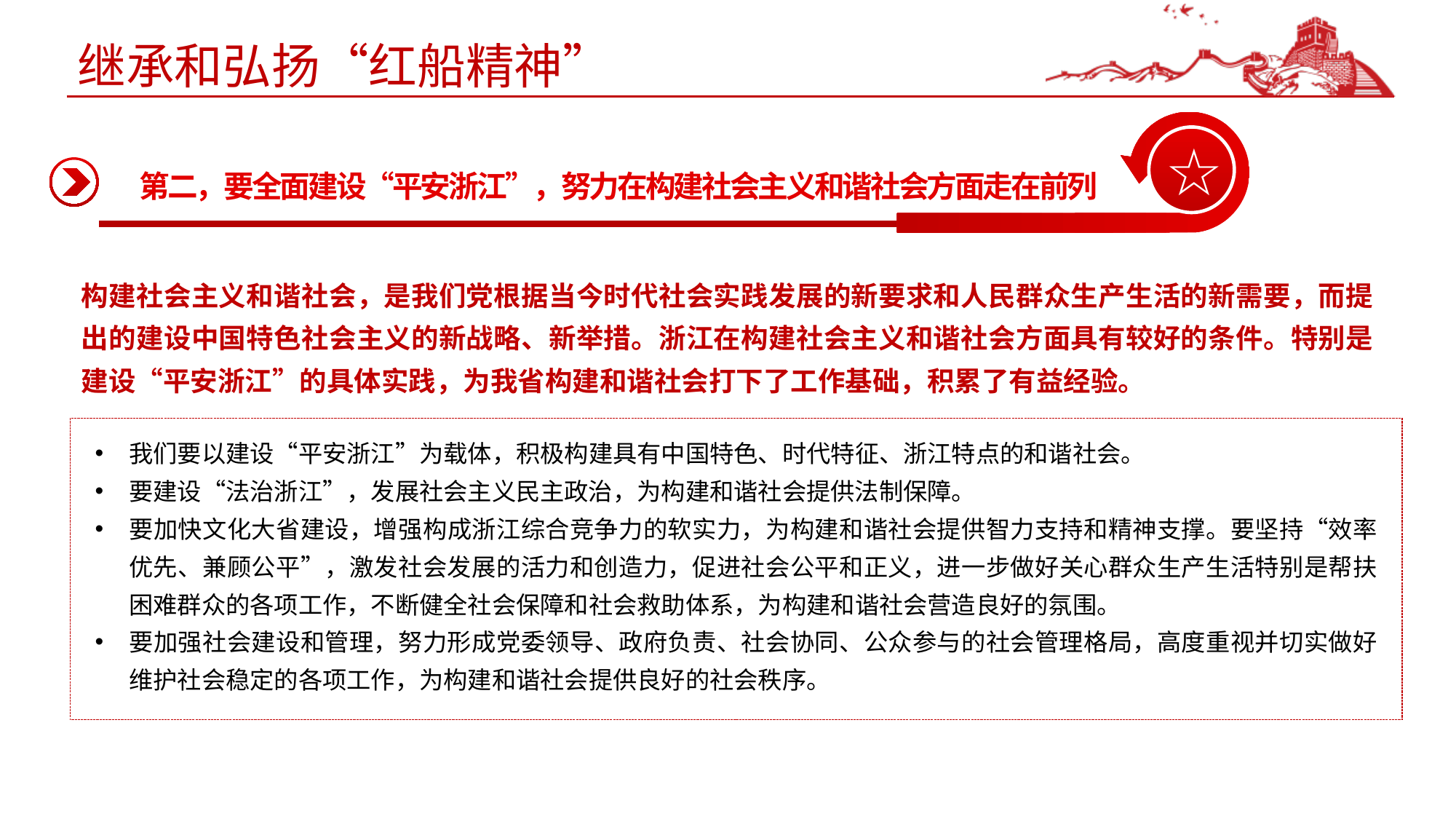

# 继承和弘扬“红船精神”

☆

第二，要全面建设“平安浙江”，努力在构建社会主义和谐社会方面走在前列
构建社会主义和谐社会，是我们党根据当今时代社会实践发展的新要求和人民群众生产生活的新需要，而提出的建设中国特色社会主义的新战略、新举措。浙江在构建社会主义和谐社会方面具有较好的条件。特别是建设“平安浙江”的具体实践，为我省构建和谐社会打下了工作基础，积累了有益经验。

我们要以建设“平安浙江”为载体，积极构建具有中国特色、时代特征、浙江特点的和谐社会。
要建设“法治浙江”，发展社会主义民主政治，为构建和谐社会提供法制保障。
要加快文化大省建设，增强构成浙江综合竞争力的软实力，为构建和谐社会提供智力支持和精神支撑。要坚持“效率优先、兼顾公平”，激发社会发展的活力和创造力，促进社会公平和正义，进一步做好关心群众生产生活特别是帮扶困难群众的各项工作，不断健全社会保障和社会救助体系，为构建和谐社会营造良好的氛围。
要加强社会建设和管理，努力形成党委领导、政府负责、社会协同、公众参与的社会管理格局，高度重视并切实做好维护社会稳定的各项工作，为构建和谐社会提供良好的社会秩序。